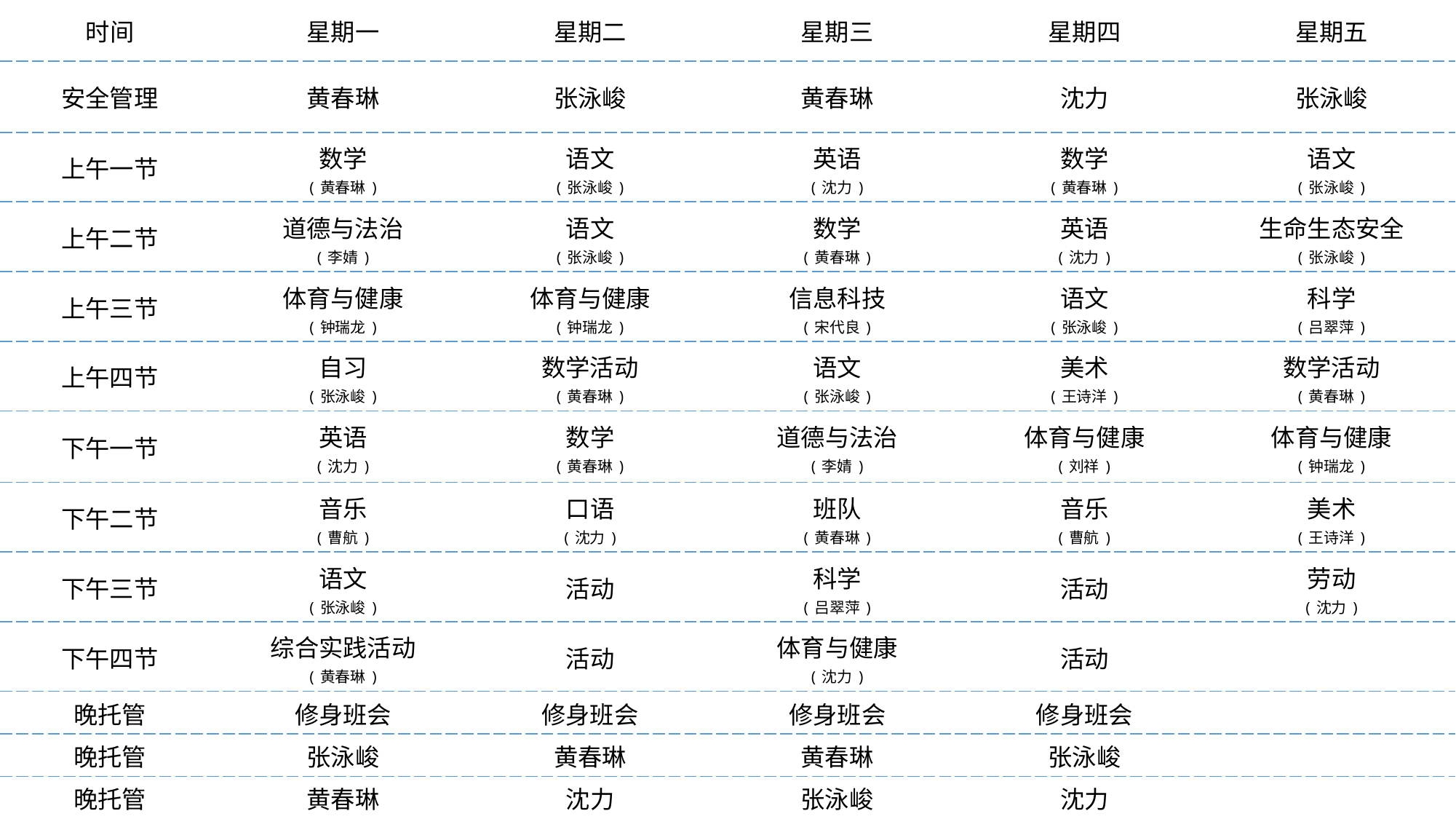

| 时间 | 星期一 | 星期二 | 星期三 | 星期四 | 星期五 |
| --- | --- | --- | --- | --- | --- |
| 安全管理 | 黄春琳 | 张泳峻 | 黄春琳 | 沈力 | 张泳峻 |
| 上午一节 | 数学 | 语文 | 英语 | 数学 | 语文 |
|  | (黄春琳) | (张泳峻) | (沈力) | (黄春琳) | (张泳峻) |
| 上午二节 | 道德与法治 | 语文 | 数学 | 英语 | 生命生态安全 |
|  | (李婧) | (张泳峻) | (黄春琳) | (沈力) | (张泳峻) |
| 上午三节 | 体育与健康 | 体育与健康 | 信息科技 | 语文 | 科学 |
|  | (钟瑞龙) | (钟瑞龙) | (宋代良) | (张泳峻) | (吕翠萍) |
| 上午四节 | 自习 | 数学活动 | 语文 | 美术 | 数学活动 |
|  | (张泳峻) | (黄春琳) | (张泳峻) | (王诗洋) | (黄春琳) |
| 下午一节 | 英语 | 数学 | 道德与法治 | 体育与健康 | 体育与健康 |
|  | (沈力) | (黄春琳) | (李婧) | (刘祥) | (钟瑞龙) |
| 下午二节 | 音乐 | 口语 | 班队 | 音乐 | 美术 |
|  | (曹航) | (沈力) | (黄春琳) | (曹航) | (王诗洋) |
| 下午三节 | 语文 | 活动 | 科学 | 活动 | 劳动 |
|  | (张泳峻) |  | (吕翠萍) |  | (沈力) |
| 下午四节 | 综合实践活动 | 活动 | 体育与健康 | 活动 |  |
|  | (黄春琳) |  | (沈力) |  |  |
| 晚托管 | 修身班会 | 修身班会 | 修身班会 | 修身班会 |  |
| 晚托管 | 张泳峻 | 黄春琳 | 黄春琳 | 张泳峻 |  |
| 晚托管 | 黄春琳 | 沈力 | 张泳峻 | 沈力 |  |